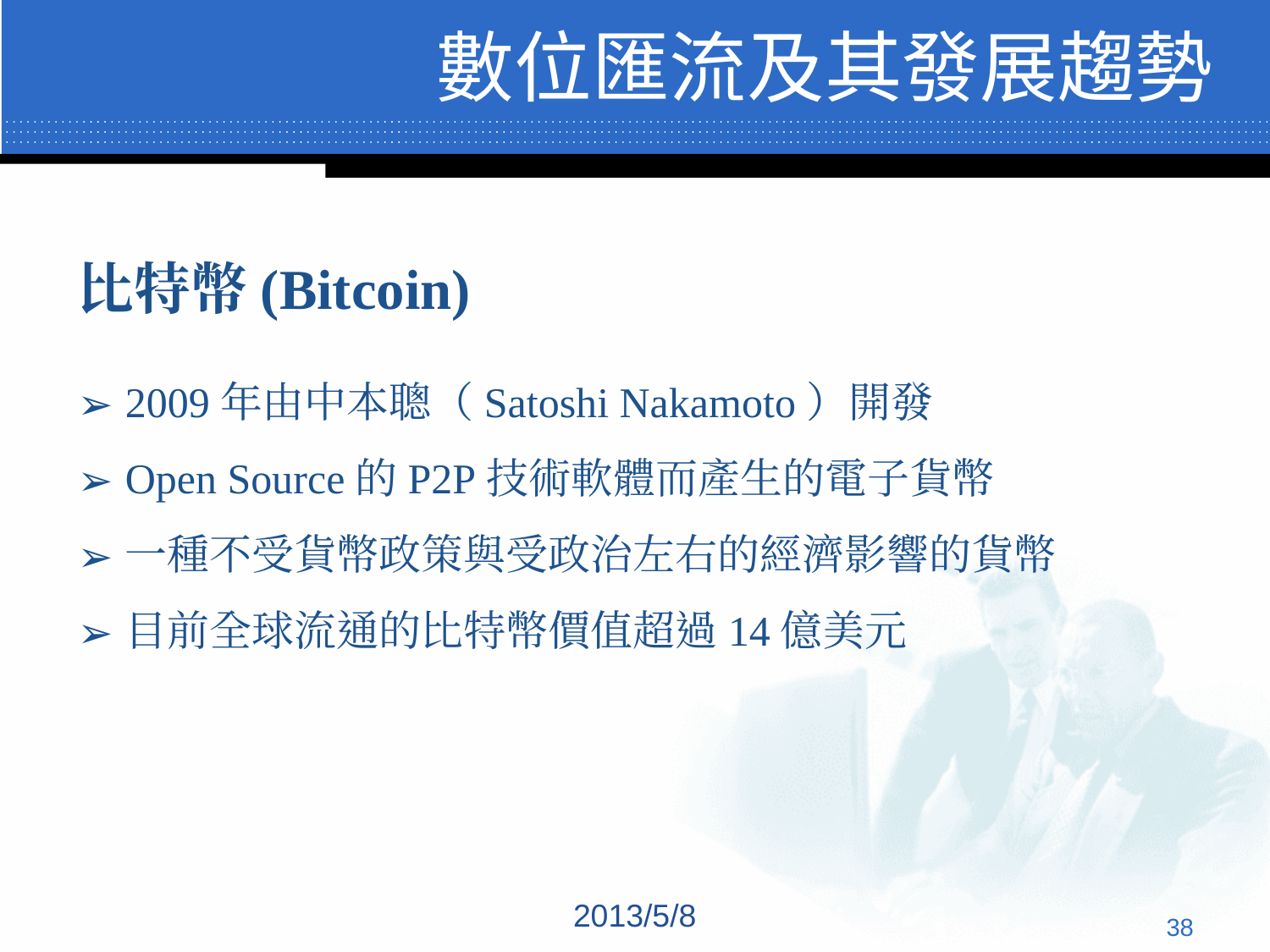

數位匯流及其發展趨勢
比特幣(Bitcoin)

2009年由中本聰（Satoshi Nakamoto）開發
Open Source的P2P技術軟體而產生的電子貨幣
一種不受貨幣政策與受政治左右的經濟影響的貨幣
目前全球流通的比特幣價值超過14億美元

2013/5/8
38